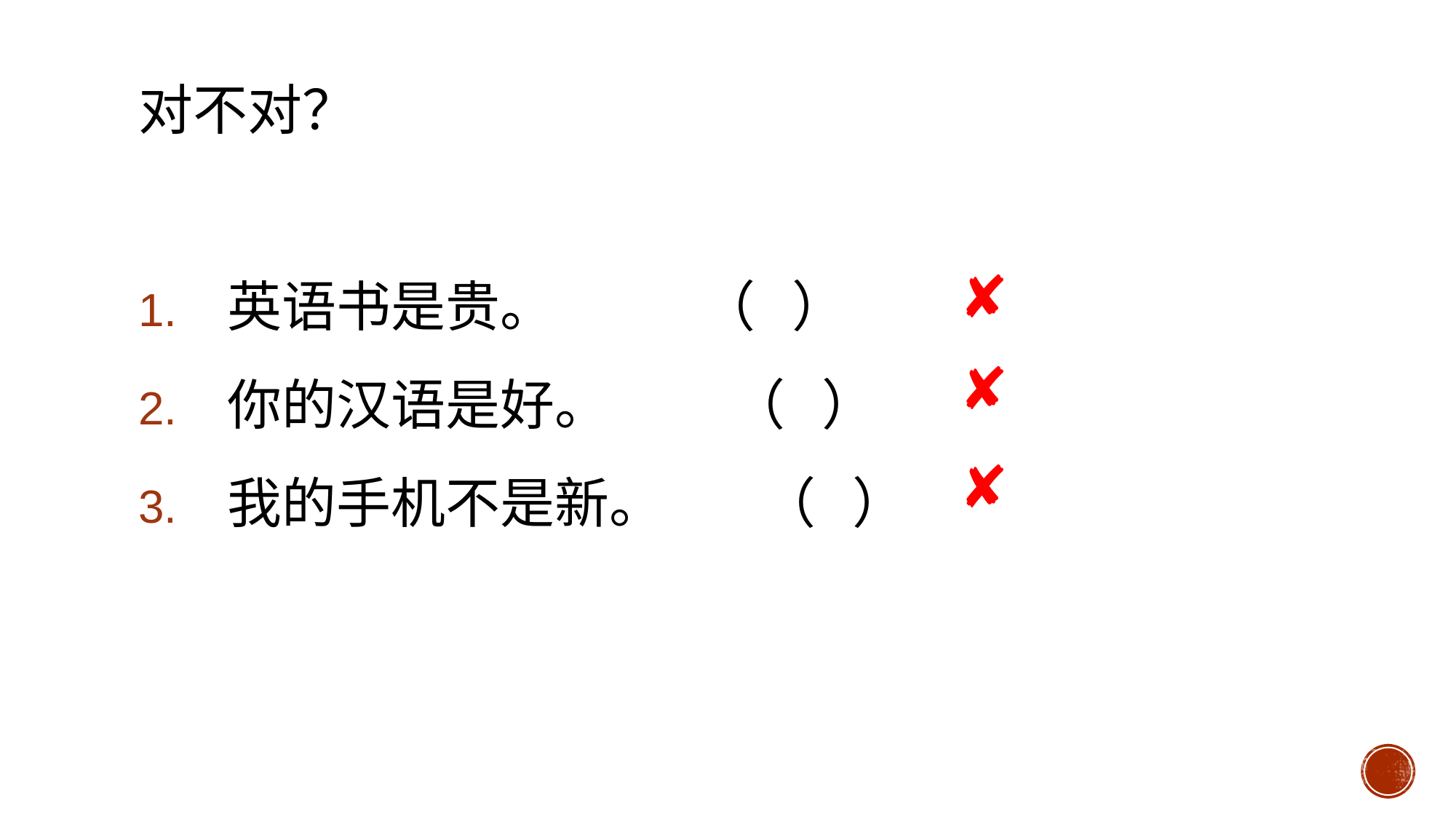

对不对？

英语书是贵。            （   ）
你的汉语是好。          （   ）
我的手机不是新。        （   ）
✘
✘
✘